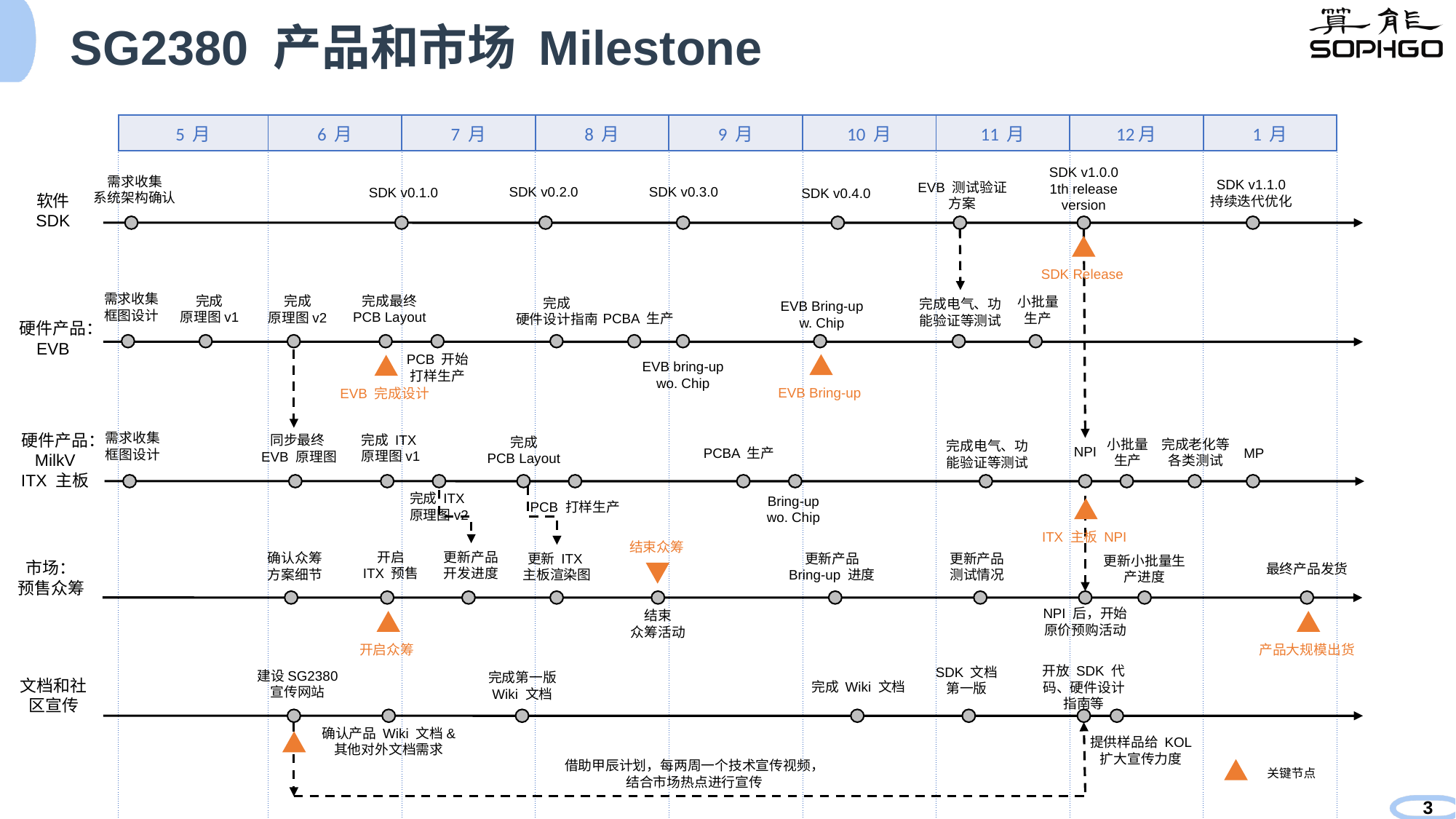

# SG2380 产品和市场 Milestone
| 5 月 | 6 月 | 7 月 | 8 月 | 9 月 | 10 月 | 11 月 | 12月 | 1 月 |
| --- | --- | --- | --- | --- | --- | --- | --- | --- |
|  |  |  |  |  |  |  |  |  |
SDK v1.0.0
1th release version
需求收集
系统架构确认
SDK v1.1.0
持续迭代优化
EVB 测试验证方案
SDK v0.2.0
SDK v0.3.0
SDK v0.1.0
SDK v0.4.0
软件 SDK

SDK Release
需求收集
框图设计
完成
原理图v1
完成最终
PCB Layout
完成
原理图v2
小批量
生产
完成
硬件设计指南
完成电气、功能验证等测试
EVB Bring-up
w. Chip
PCBA 生产
硬件产品：
EVB

PCB 开始
打样生产
EVB bring-up
wo. Chip

EVB Bring-up

EVB 完成设计
硬件产品：
MilkV ITX 主板
需求收集
框图设计
完成 ITX
原理图v1
同步最终
EVB 原理图
完成
PCB Layout
小批量
生产
完成老化等
各类测试
完成电气、功能验证等测试

NPI
MP
PCBA 生产

完成 ITX
原理图v2
Bring-up
wo. Chip
PCB 打样生产

ITX 主板 NPI
结束众筹

开启
ITX 预售
更新产品
开发进度
确认众筹
方案细节
更新产品
Bring-up 进度
更新产品
测试情况
更新 ITX
主板渲染图
更新小批量生产进度

市场：
预售众筹

最终产品发货

NPI 后，开始
原价预购活动
结束
众筹活动

开启众筹

产品大规模出货
开放 SDK 代码、硬件设计指南等
SDK 文档
第一版
建设SG2380
宣传网站
完成第一版 Wiki 文档
文档和社区宣传

完成 Wiki 文档

确认产品 Wiki 文档&
其他对外文档需求
提供样品给 KOL
扩大宣传力度

借助甲辰计划，每两周一个技术宣传视频，
结合市场热点进行宣传

关键节点